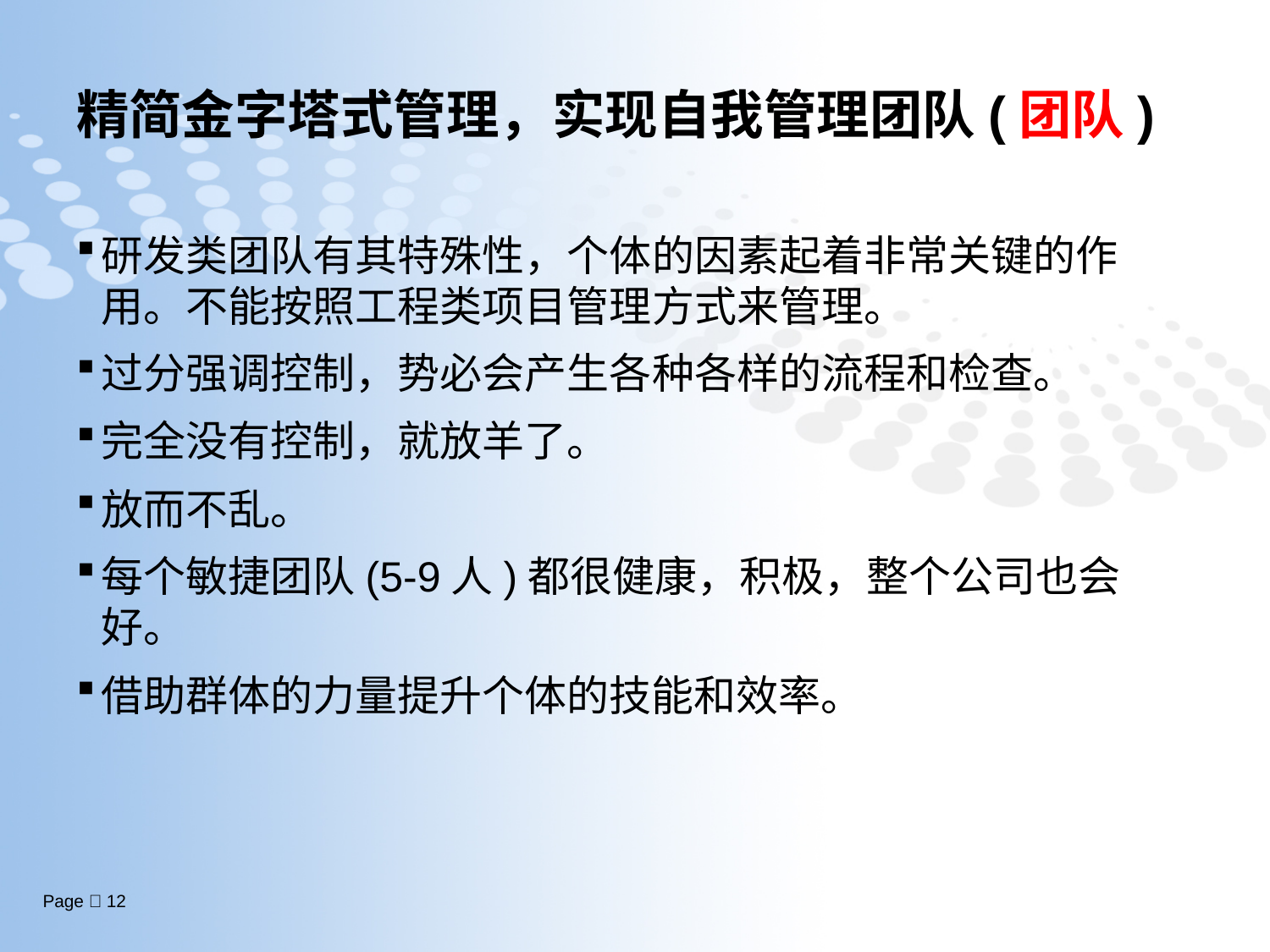

# 精简金字塔式管理，实现自我管理团队(团队)
研发类团队有其特殊性，个体的因素起着非常关键的作用。不能按照工程类项目管理方式来管理。
过分强调控制，势必会产生各种各样的流程和检查。
完全没有控制，就放羊了。
放而不乱。
每个敏捷团队(5-9人)都很健康，积极，整个公司也会好。
借助群体的力量提升个体的技能和效率。